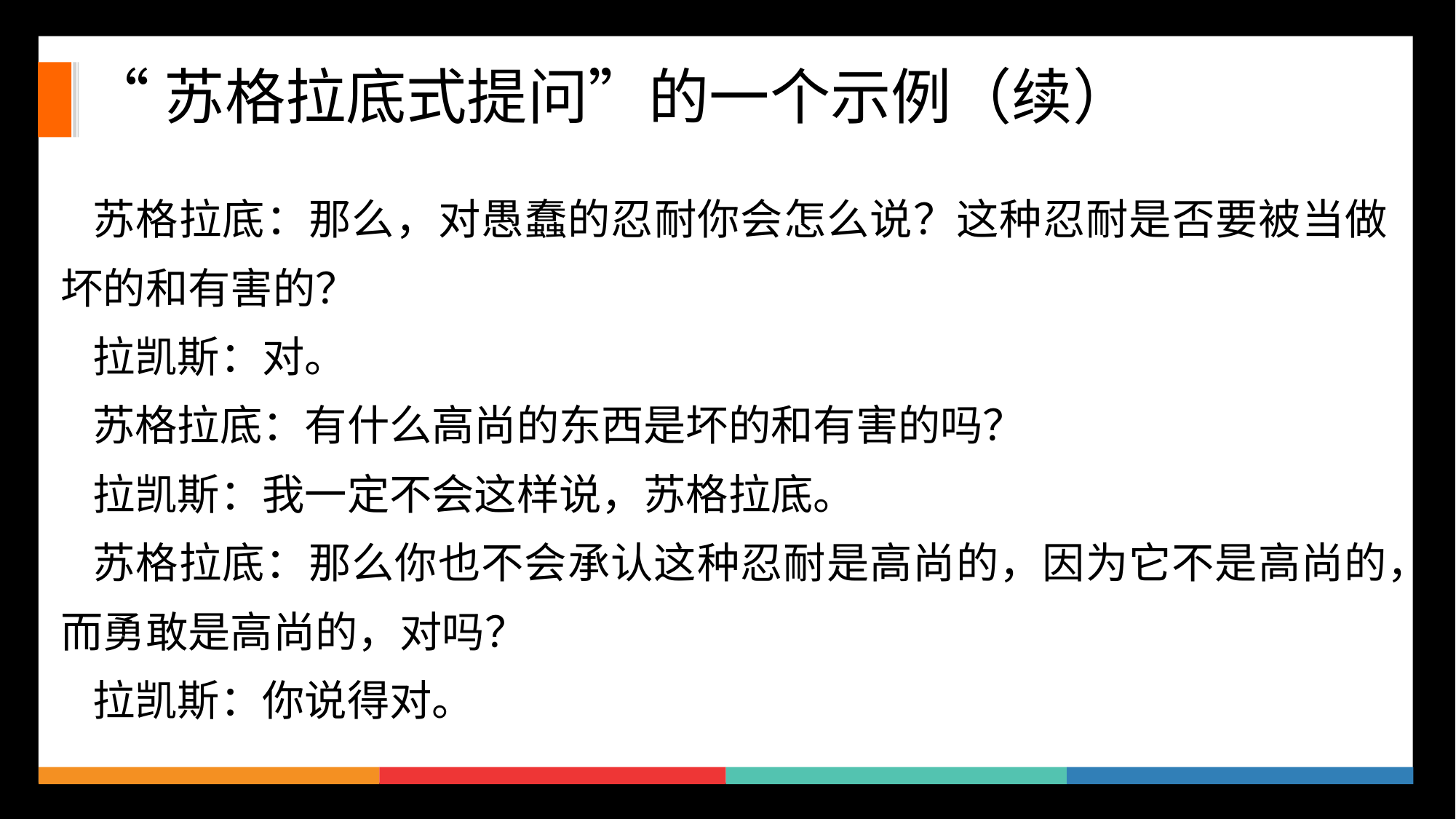

# “苏格拉底式提问”的一个示例（续）

苏格拉底：那么，对愚蠢的忍耐你会怎么说？这种忍耐是否要被当做坏的和有害的？
拉凯斯：对。
苏格拉底：有什么高尚的东西是坏的和有害的吗？
拉凯斯：我一定不会这样说，苏格拉底。
苏格拉底：那么你也不会承认这种忍耐是高尚的，因为它不是高尚的，而勇敢是高尚的，对吗？
拉凯斯：你说得对。